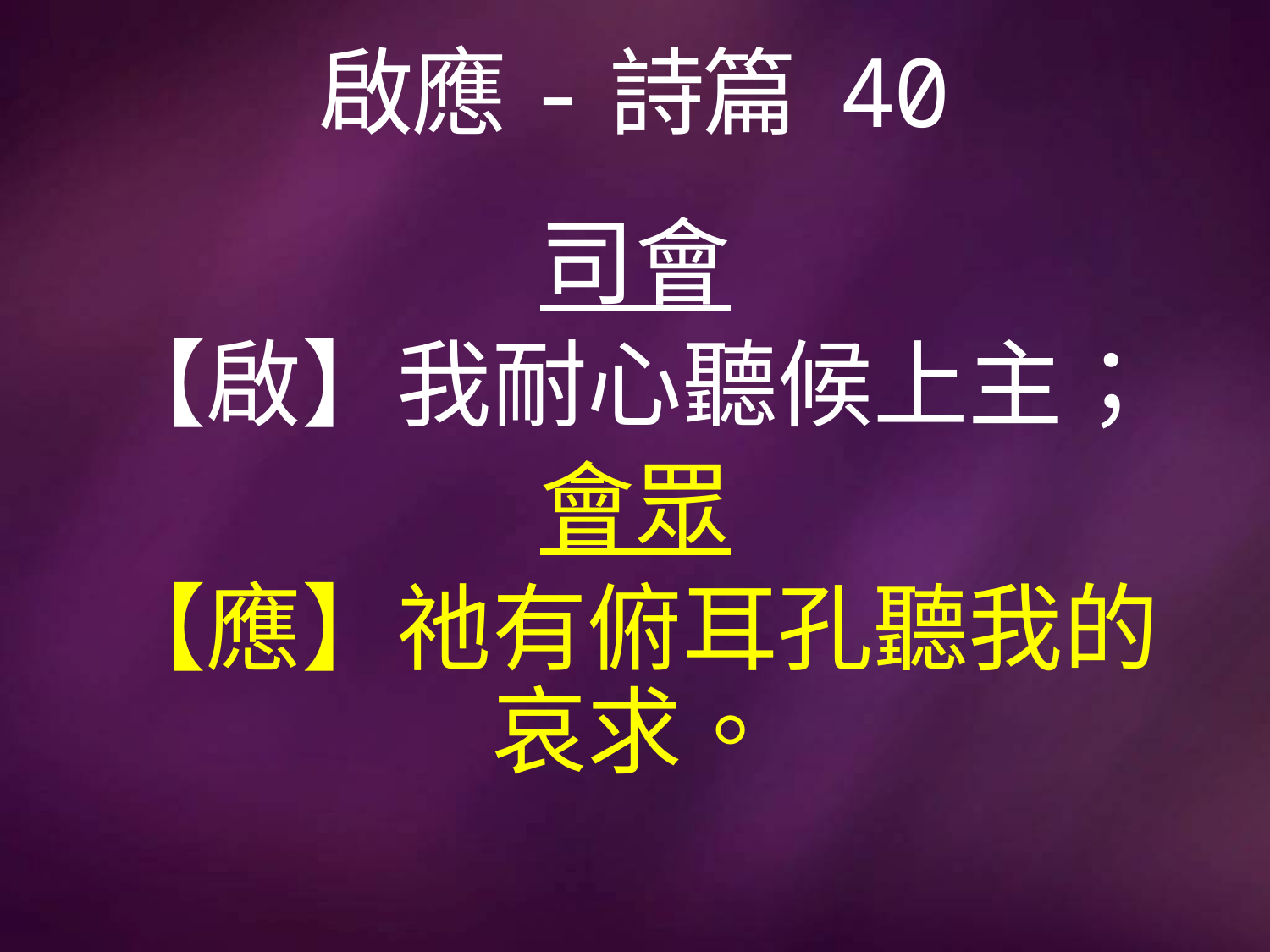

# 啟應-詩篇 40
司會
【啟】我耐心聽候上主；
會眾
【應】祂有俯耳孔聽我的 哀求。